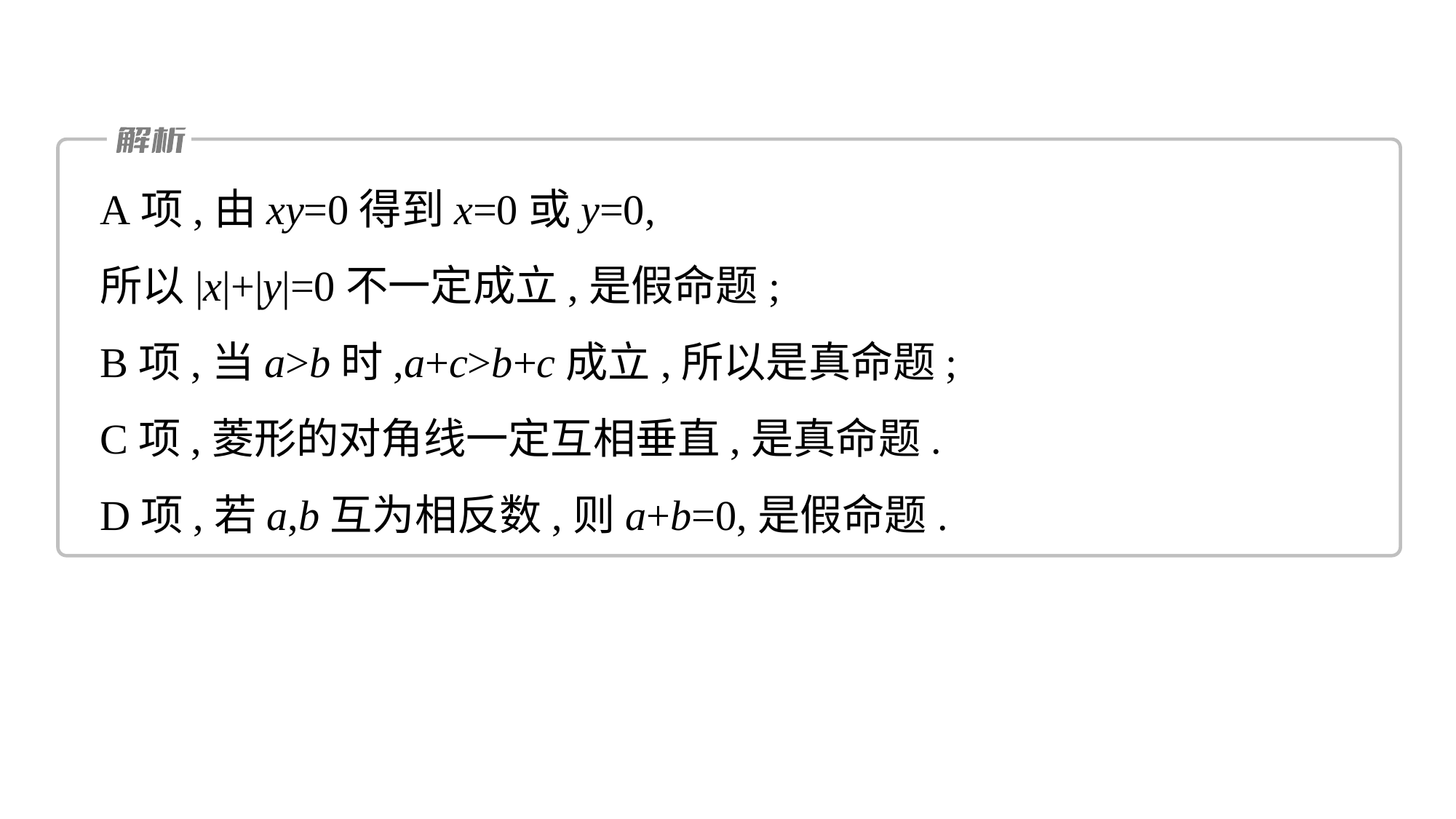

A项,由xy=0得到x=0或y=0,
所以|x|+|y|=0不一定成立,是假命题;
B项,当a>b时,a+c>b+c成立,所以是真命题;
C项,菱形的对角线一定互相垂直,是真命题.
D项,若a,b互为相反数,则a+b=0,是假命题.